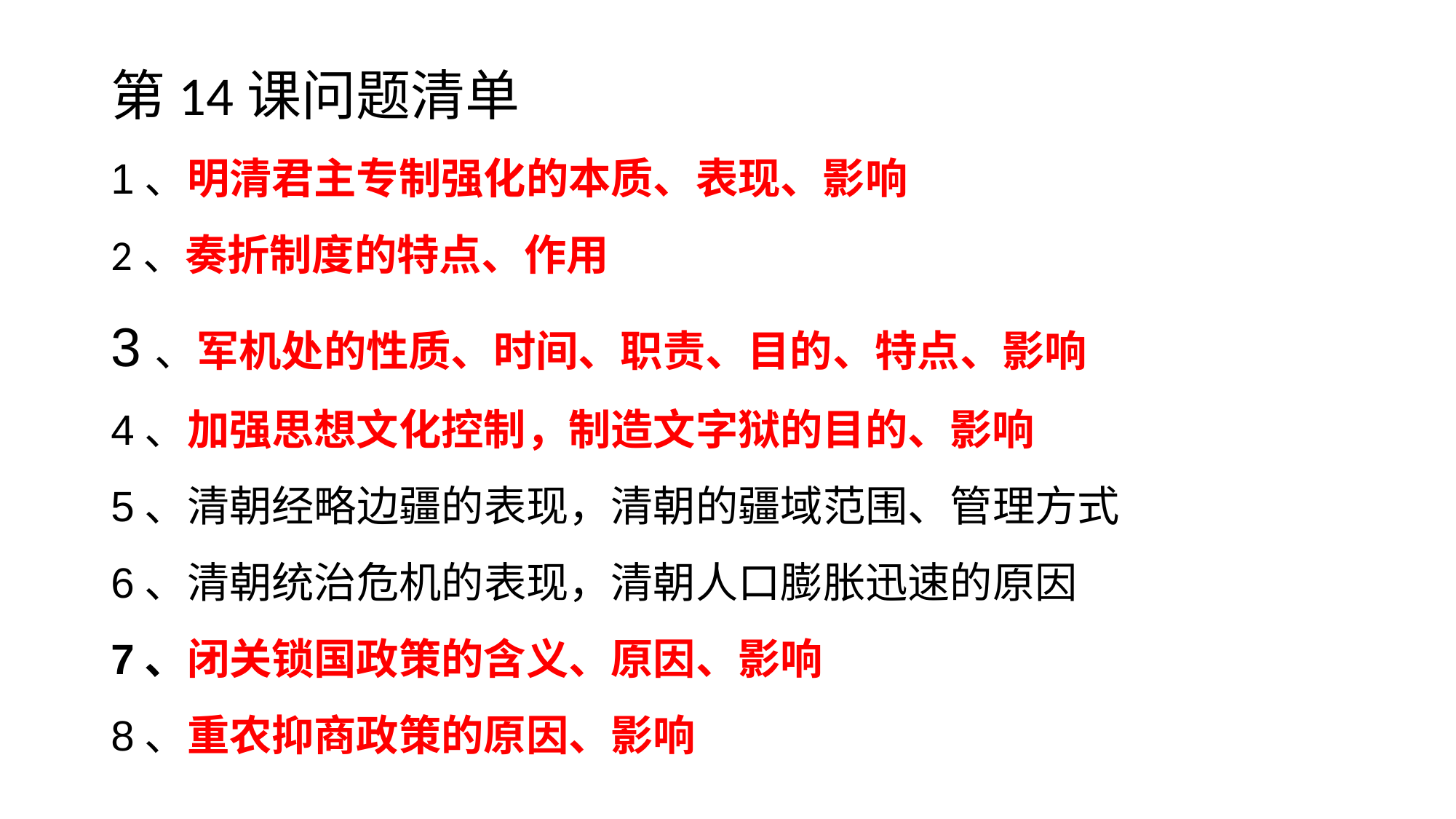

第14课问题清单
1、明清君主专制强化的本质、表现、影响
2、奏折制度的特点、作用
3、军机处的性质、时间、职责、目的、特点、影响
4、加强思想文化控制，制造文字狱的目的、影响
5、清朝经略边疆的表现，清朝的疆域范围、管理方式
6、清朝统治危机的表现，清朝人口膨胀迅速的原因
7、闭关锁国政策的含义、原因、影响
8、重农抑商政策的原因、影响